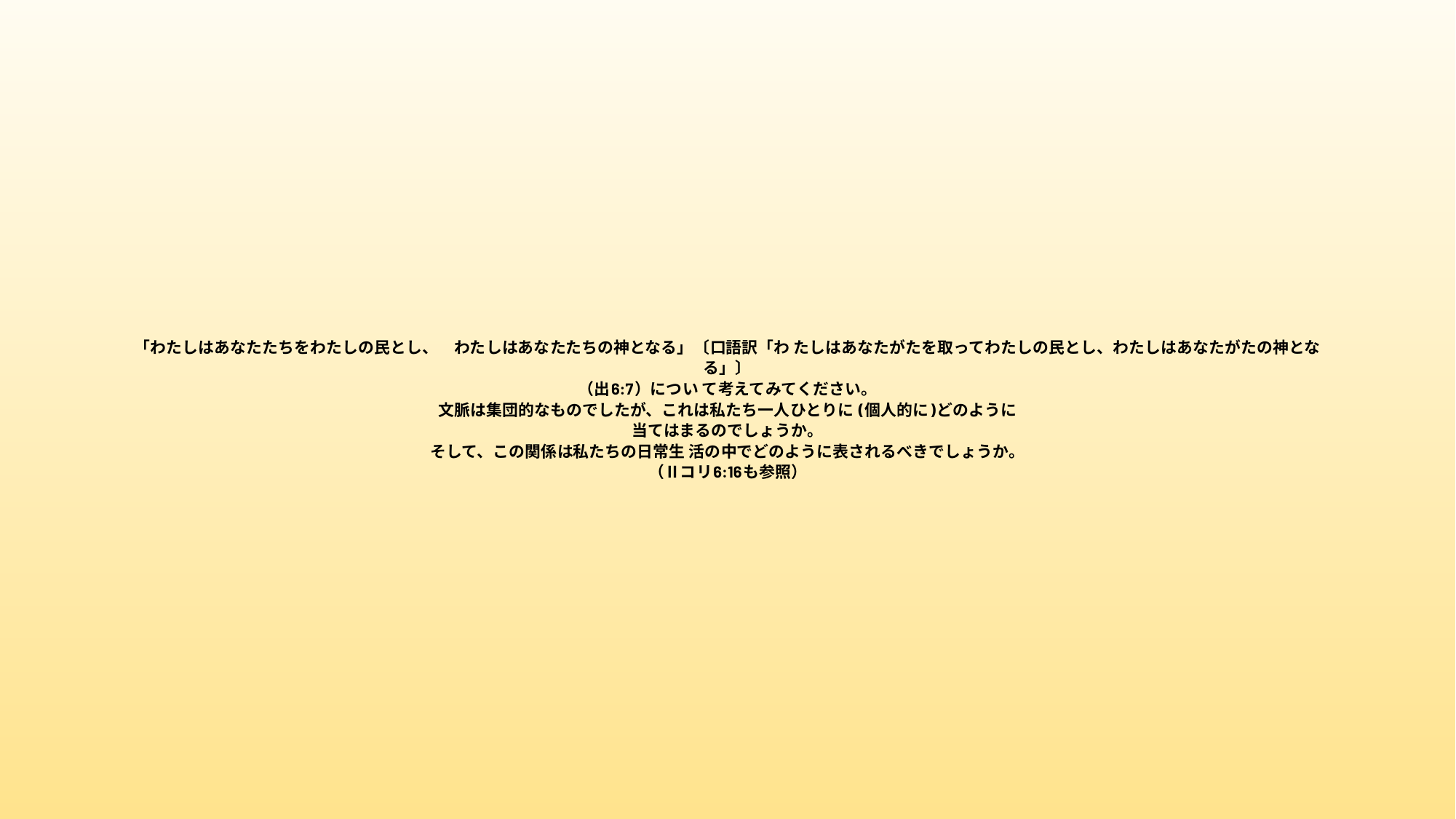

# 「わたしはあなたたちをわたしの民とし、　わたしはあなたたちの神となる」〔口語訳「わ たしはあなたがたを取ってわたしの民とし、わたしはあなたがたの神となる」〕 （出6:7）につい て考えてみてください。 文脈は集団的なものでしたが、これは私たち一人ひとりに (個人的に)どのように 当てはまるのでしょうか。 そして、この関係は私たちの日常生 活の中でどのように表されるべきでしょうか。 （Ⅱコリ6:16も参照）